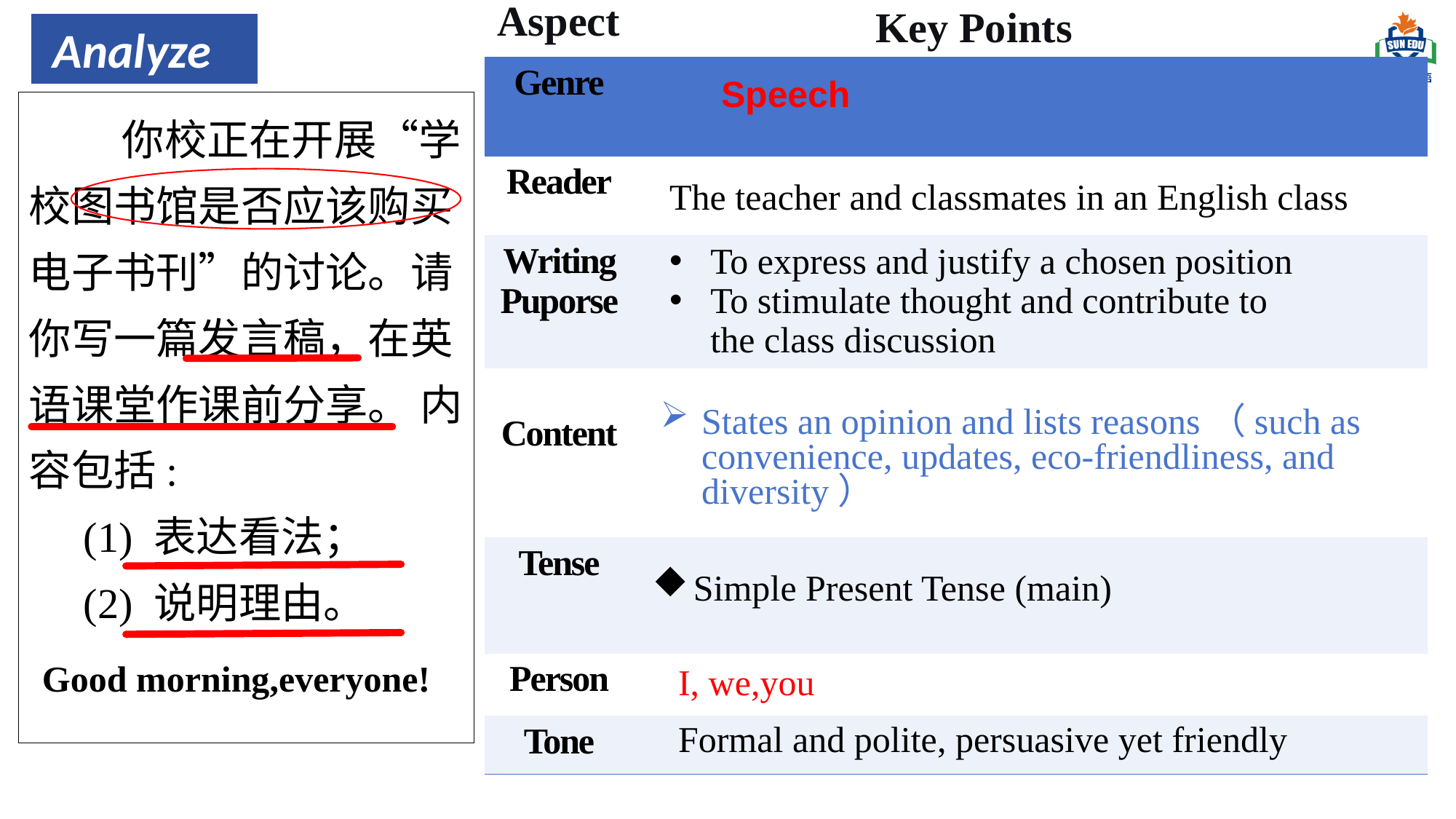

Aspect
Key Points
 Analyze
| Genre |  |
| --- | --- |
| Reader |  |
| Writing Puporse |  |
| Content |  |
| Tense |  |
| Person |  |
| Tone |  |
Speech
   你校正在开展“学校图书馆是否应该购买电子书刊”的讨论。请你写一篇发言稿，在英语课堂作课前分享。 内容包括:
(1) 表达看法；
(2) 说明理由。

The teacher and classmates in an English class
To express and justify a chosen position
To stimulate thought and contribute to the class discussion
States an opinion and lists reasons（such as convenience, updates, eco-friendliness, and diversity）
Simple Present Tense (main)

Good morning,everyone!
I, we,you
Formal and polite, persuasive yet friendly